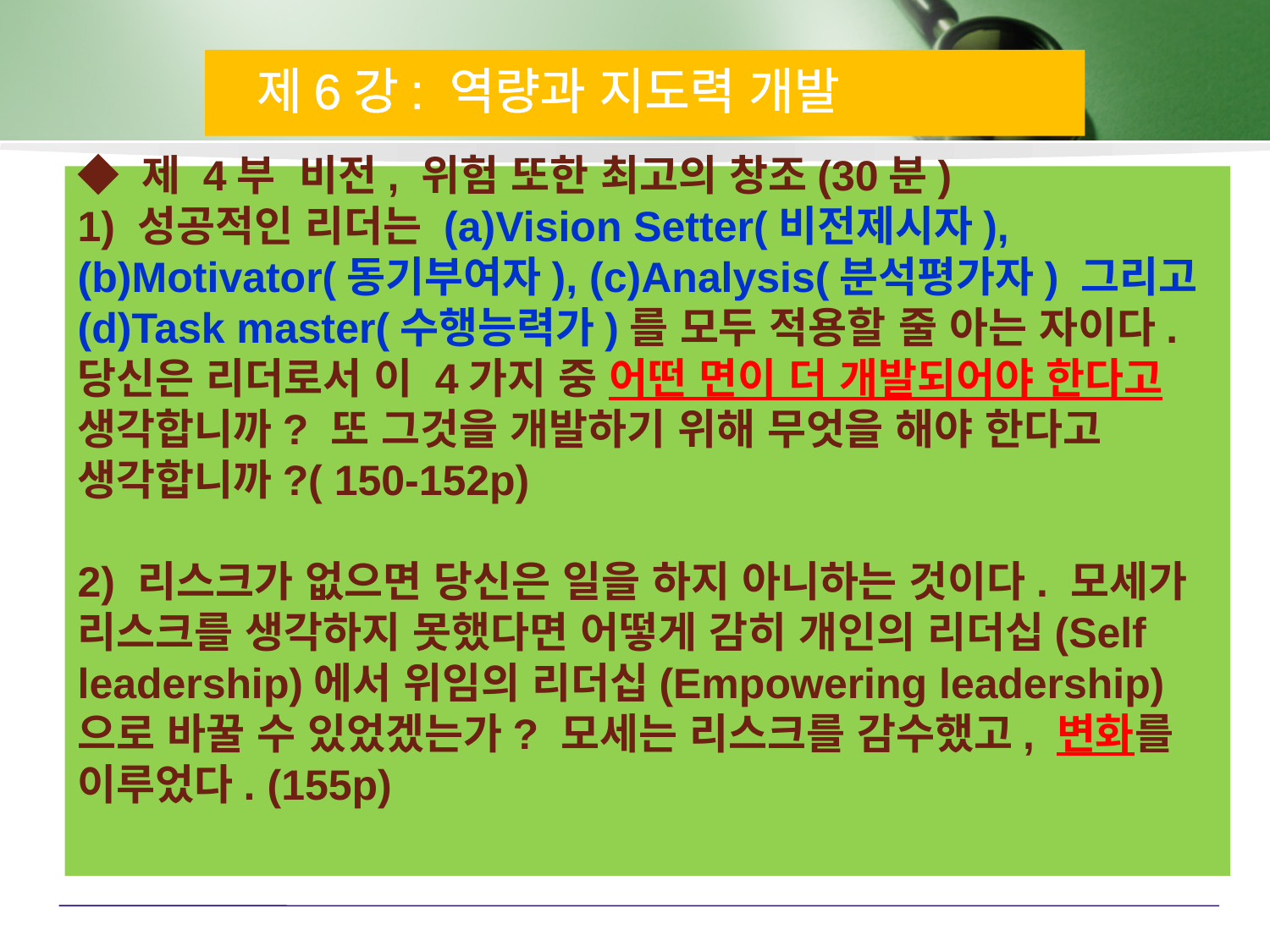

제6강: 역량과 지도력 개발
◆ 제 4부  비전, 위험 또한 최고의 창조(30분)
1) 성공적인 리더는 (a)Vision Setter(비전제시자), (b)Motivator(동기부여자), (c)Analysis(분석평가자) 그리고 (d)Task master(수행능력가)를 모두 적용할 줄 아는 자이다. 당신은 리더로서 이 4가지 중 어떤 면이 더 개발되어야 한다고 생각합니까? 또 그것을 개발하기 위해 무엇을 해야 한다고 생각합니까?( 150-152p)
 
2) 리스크가 없으면 당신은 일을 하지 아니하는 것이다. 모세가 리스크를 생각하지 못했다면 어떻게 감히 개인의 리더십(Self leadership)에서 위임의 리더십(Empowering leadership)으로 바꿀 수 있었겠는가? 모세는 리스크를 감수했고, 변화를 이루었다. (155p)